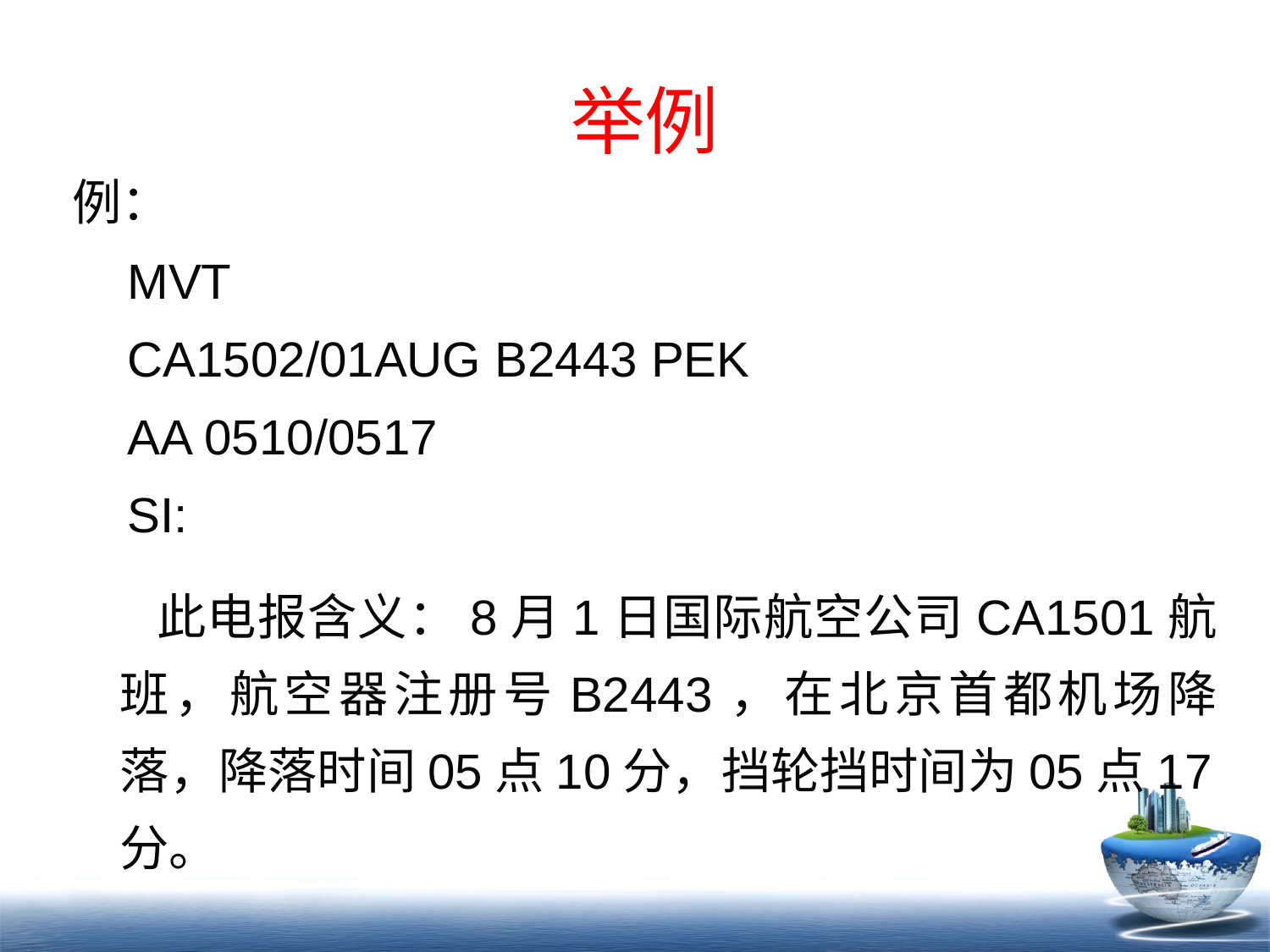

# 举例
例：
    MVT
    CA1502/01AUG B2443 PEK
    AA 0510/0517
    SI:
      此电报含义：8月1日国际航空公司CA1501航班，航空器注册号B2443，在北京首都机场降落，降落时间05点10分，挡轮挡时间为05点17分。